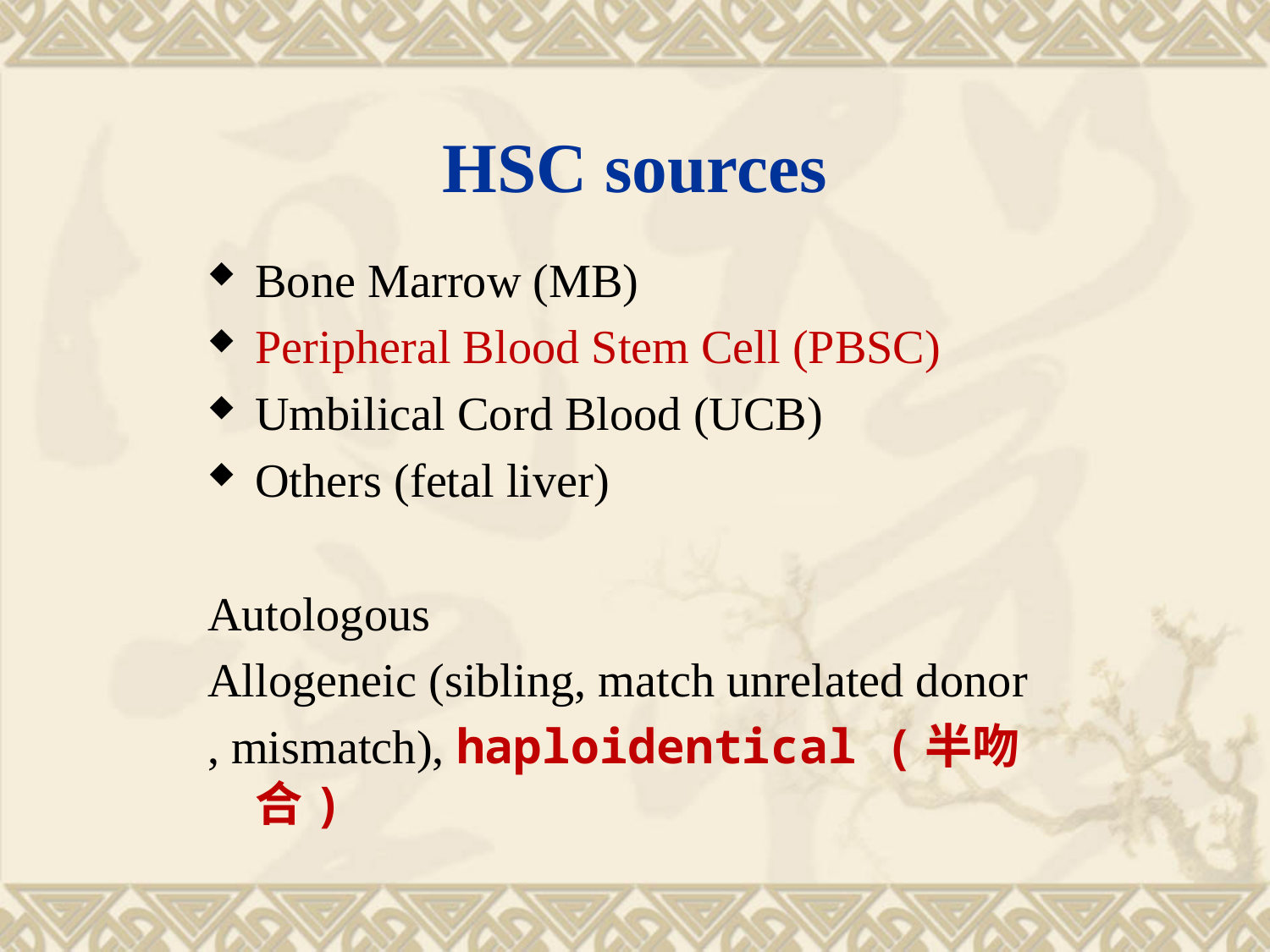

# HSC sources
Bone Marrow (MB)
Peripheral Blood Stem Cell (PBSC)
Umbilical Cord Blood (UCB)
Others (fetal liver)

Autologous
Allogeneic (sibling, match unrelated donor
, mismatch), haploidentical (半吻合)